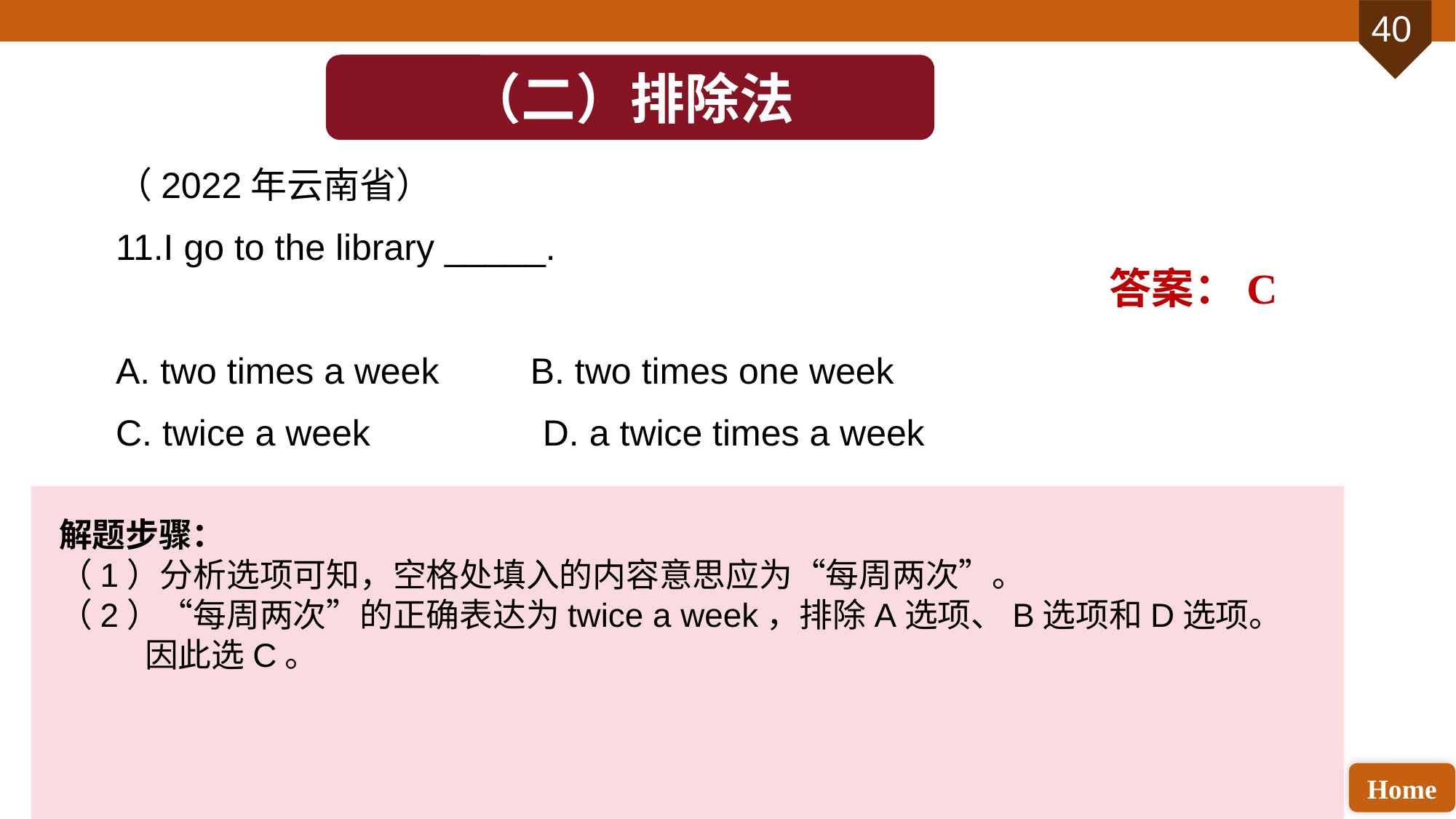

（二）排除法
（2022年云南省）
11.I go to the library _____.

A. two times a week         B. two times one week
C. twice a week                 D. a twice times a week

答案：C

解题步骤：
（1）分析选项可知，空格处填入的内容意思应为“每周两次”。
（2）“每周两次”的正确表达为twice a week，排除A选项、B选项和D选项。因此选C。